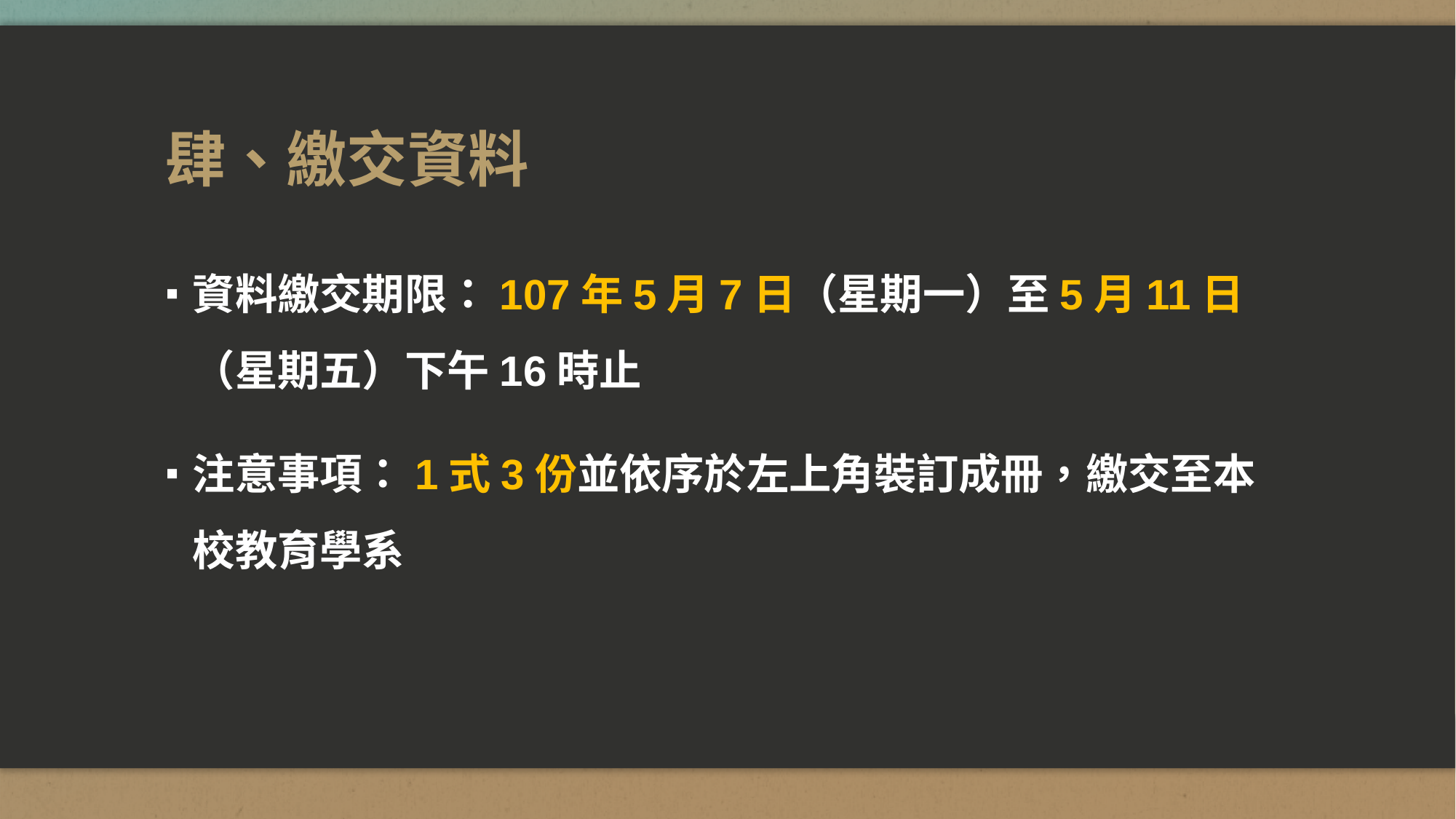

# 肆、繳交資料
資料繳交期限：107年5月7日（星期一）至5月11日（星期五）下午16時止
注意事項：1式3份並依序於左上角裝訂成冊，繳交至本校教育學系